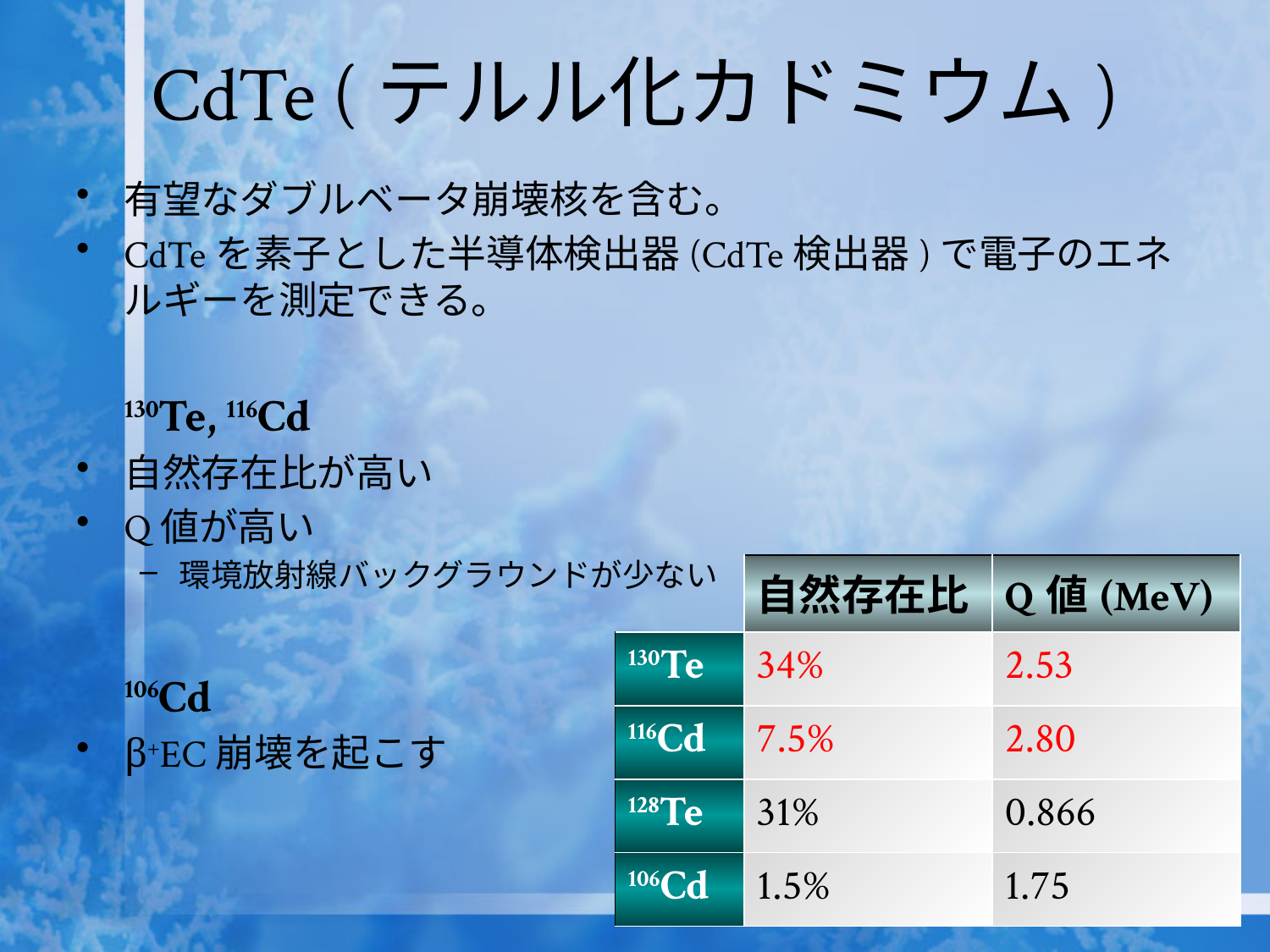

# CdTe (テルル化カドミウム)
有望なダブルベータ崩壊核を含む。
CdTeを素子とした半導体検出器(CdTe検出器)で電子のエネルギーを測定できる。

	130Te, 116Cd
自然存在比が高い
Q値が高い
環境放射線バックグラウンドが少ない

	106Cd
β+EC崩壊を起こす
|  | 自然存在比 | Q値(MeV) |
| --- | --- | --- |
| 130Te | 34% | 2.53 |
| 116Cd | 7.5% | 2.80 |
| 128Te | 31% | 0.866 |
| 106Cd | 1.5% | 1.75 |